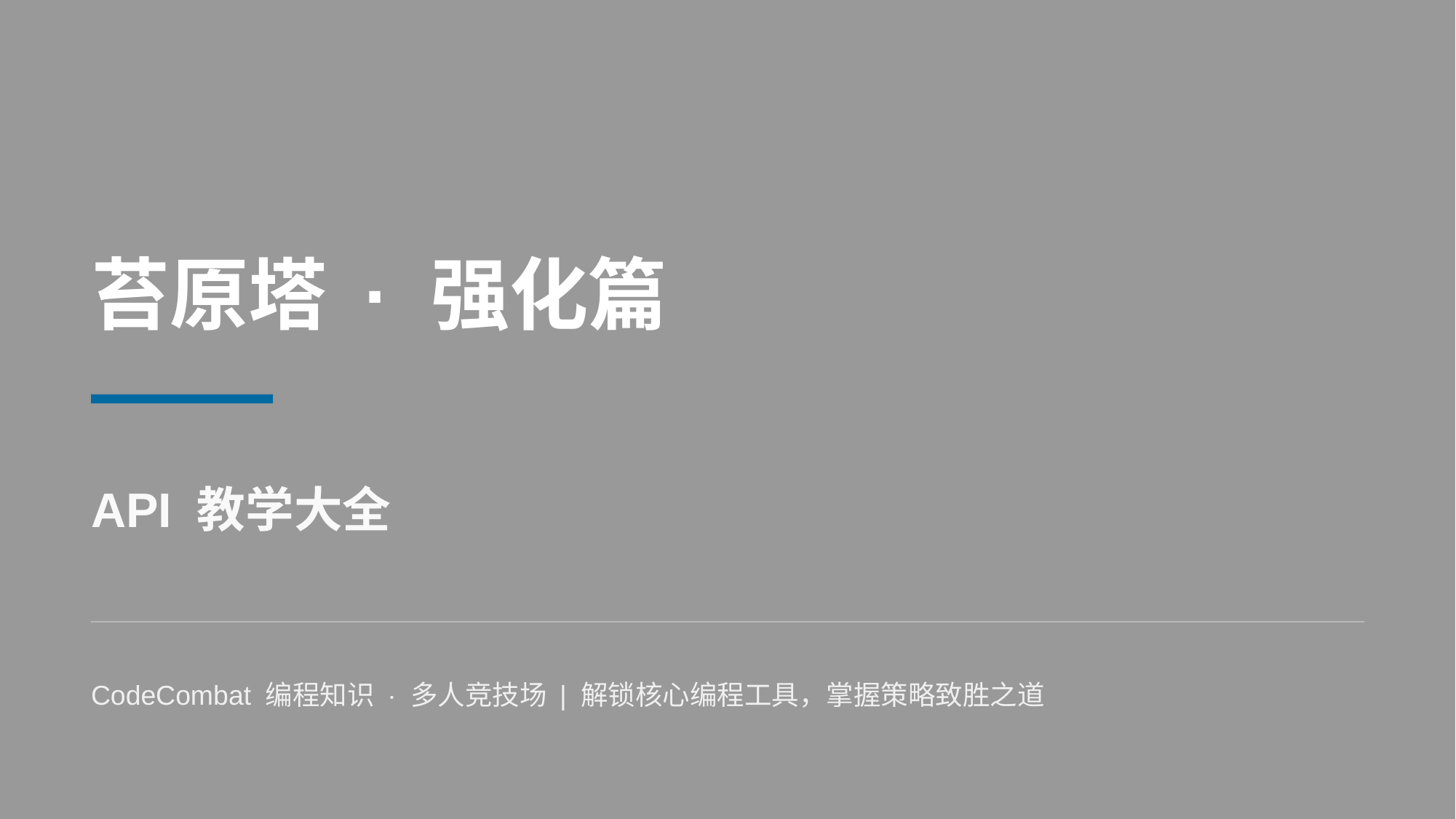

苔原塔 · 强化篇

API 教学大全
CodeCombat 编程知识 · 多人竞技场 | 解锁核心编程工具，掌握策略致胜之道